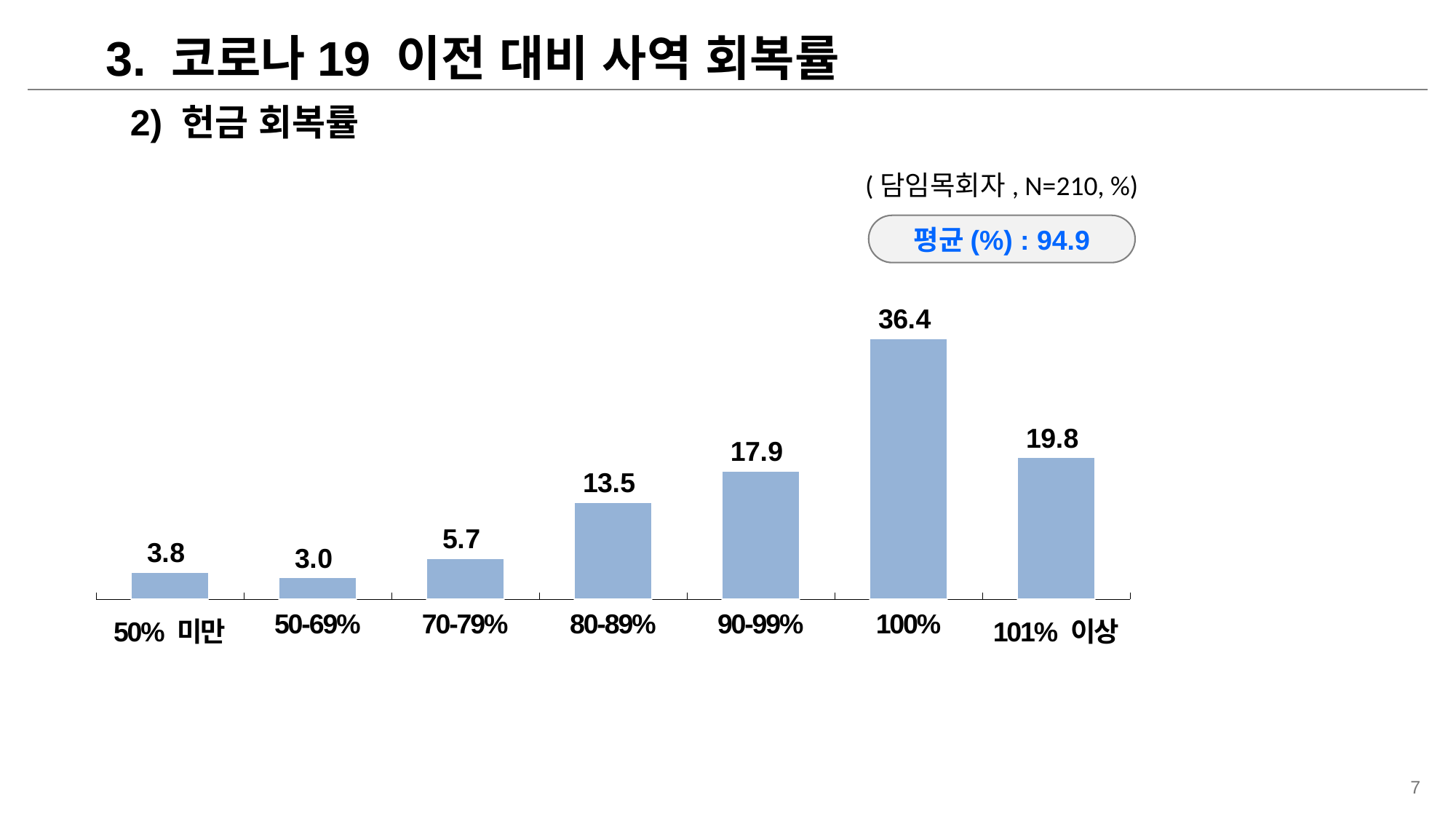

3. 코로나19 이전 대비 사역 회복률
2) 헌금 회복률
(담임목회자, N=210, %)

### Chart

| Category | 개신교인 |
|---|---|
평균(%) : 94.9
| 50% 미만 | 50-69% | 70-79% | 80-89% | 90-99% | 100% | 101% 이상 |
| --- | --- | --- | --- | --- | --- | --- |